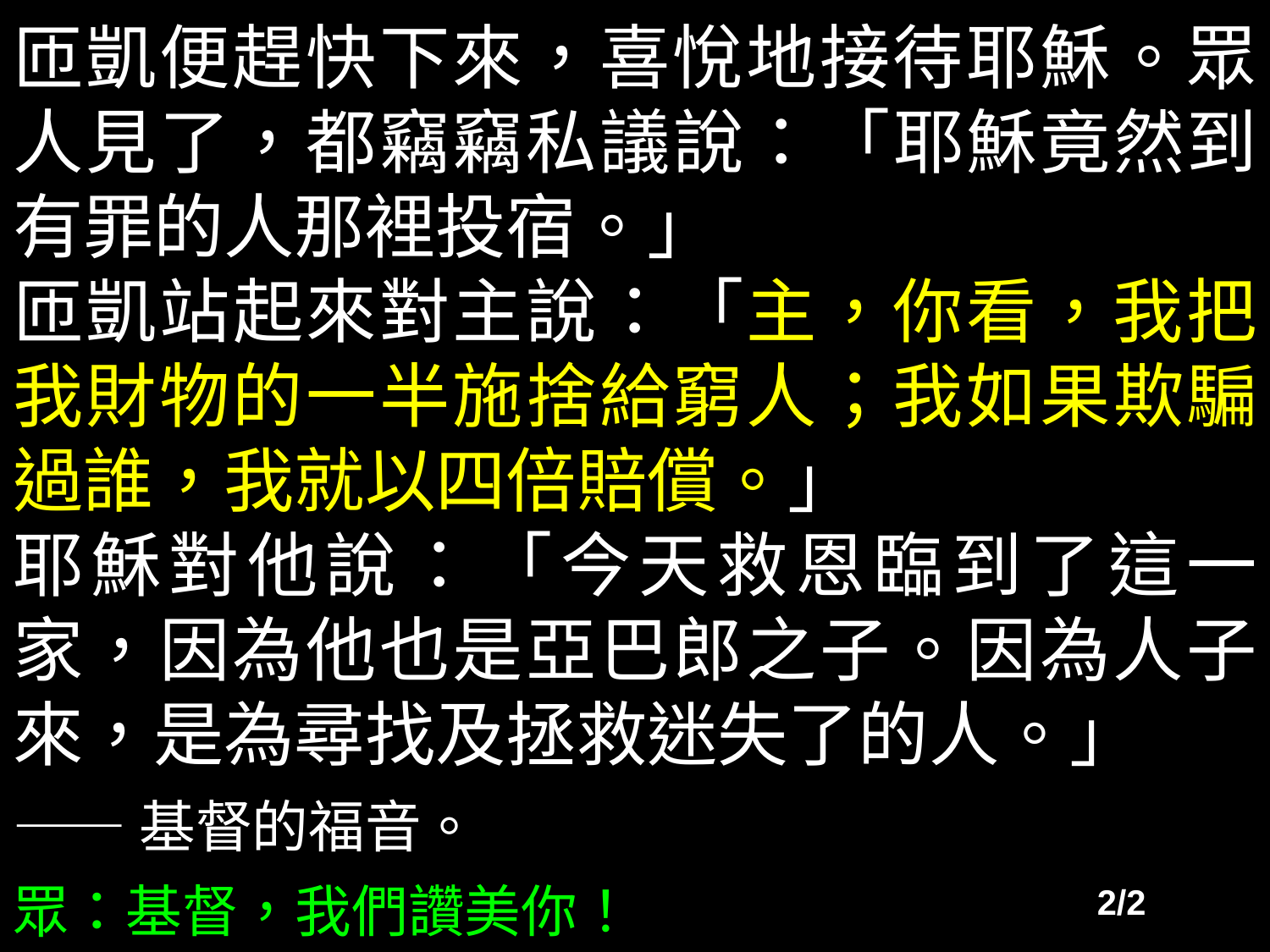

匝凱便趕快下來，喜悅地接待耶穌。眾人見了，都竊竊私議說：「耶穌竟然到有罪的人那裡投宿。」
匝凱站起來對主說：「主，你看，我把我財物的一半施捨給窮人；我如果欺騙過誰，我就以四倍賠償。」
耶穌對他說：「今天救恩臨到了這一家，因為他也是亞巴郎之子。因為人子來，是為尋找及拯救迷失了的人。」
——基督的福音。
眾：基督，我們讚美你！

2/2